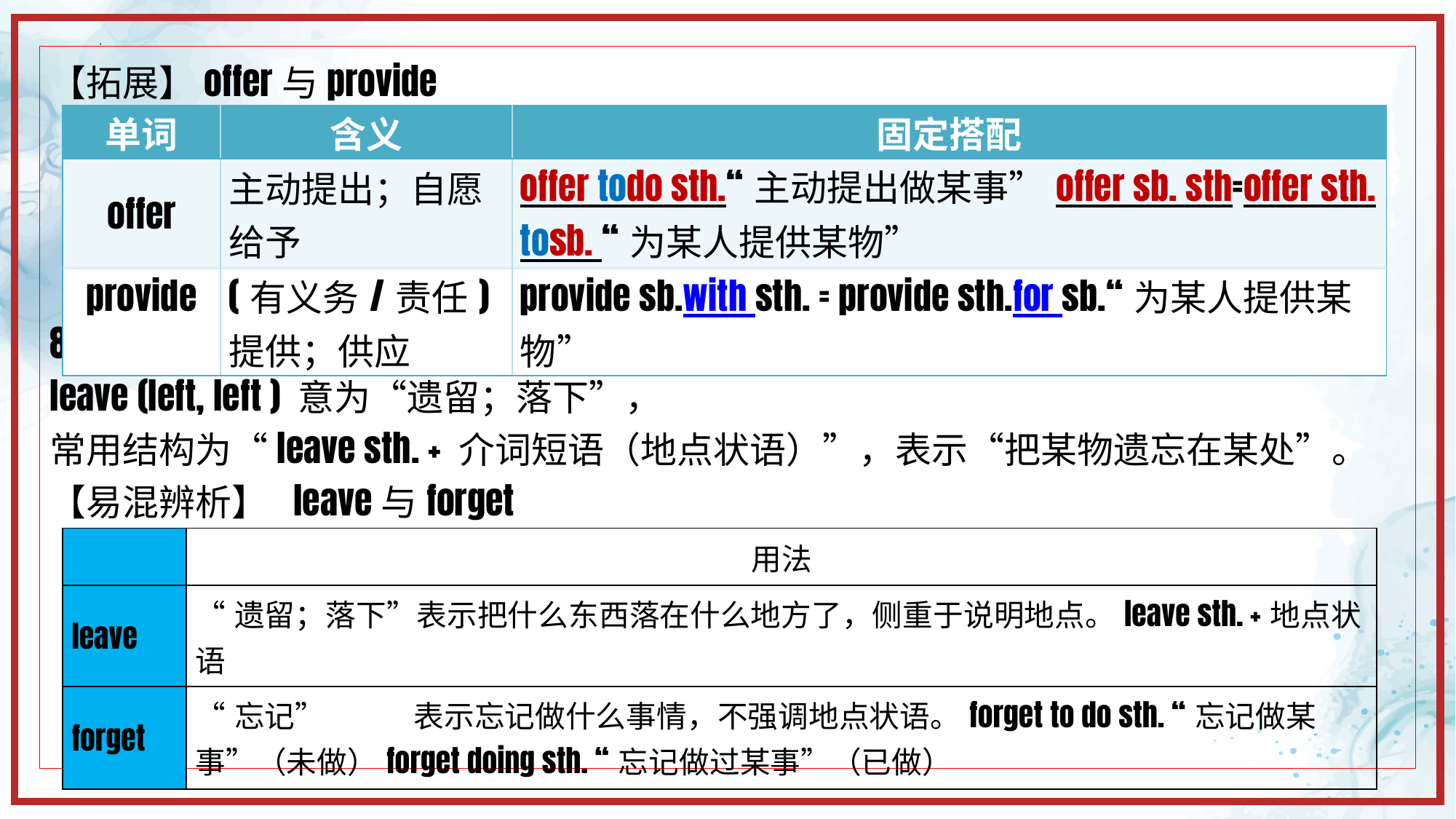

【拓展】offer与provide

8.leave的用法
leave (left, left ) 意为“遗留；落下”，
常用结构为“leave sth. + 介词短语（地点状语）”，表示“把某物遗忘在某处”。
【易混辨析】  leave与forget

| 单词 | 含义 | 固定搭配 |
| --- | --- | --- |
| offer | 主动提出；自愿给予 | offer todo sth.“主动提出做某事”offer sb. sth=offer sth. tosb. “为某人提供某物” |
| provide | (有义务/责任)提供；供应 | provide sb.with sth. = provide sth.for sb.“为某人提供某物” |
|  | 用法 |
| --- | --- |
| leave | “遗留；落下”表示把什么东西落在什么地方了，侧重于说明地点。leave sth. +地点状语 |
| forget | “忘记” 表示忘记做什么事情，不强调地点状语。forget to do sth. “忘记做某事”（未做）forget doing sth. “忘记做过某事”（已做） |